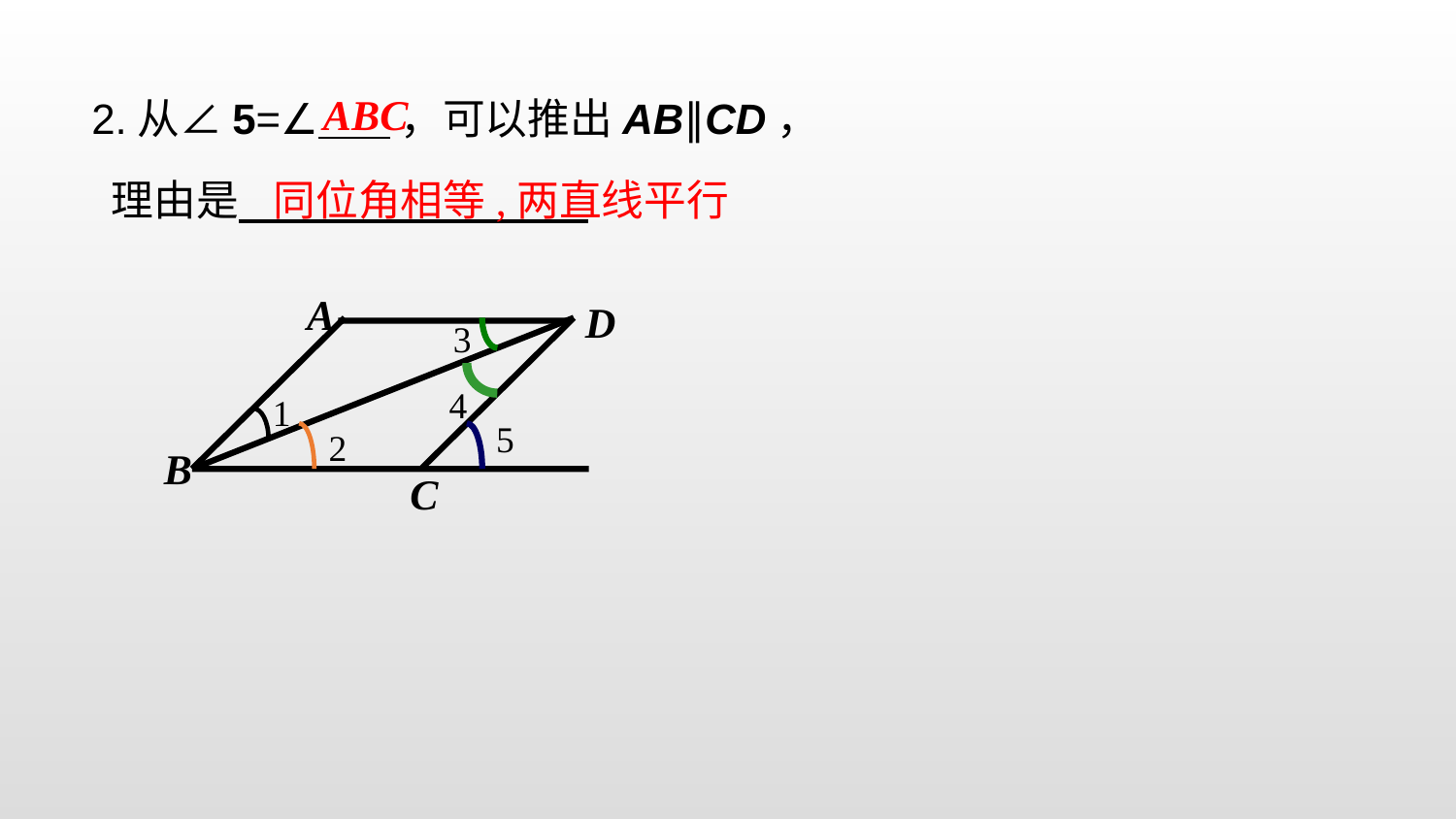

2.从∠5=∠      ，可以推出AB∥CD，
 理由是
ABC
同位角相等,两直线平行
A
D
3

4
1

5
2

B
C